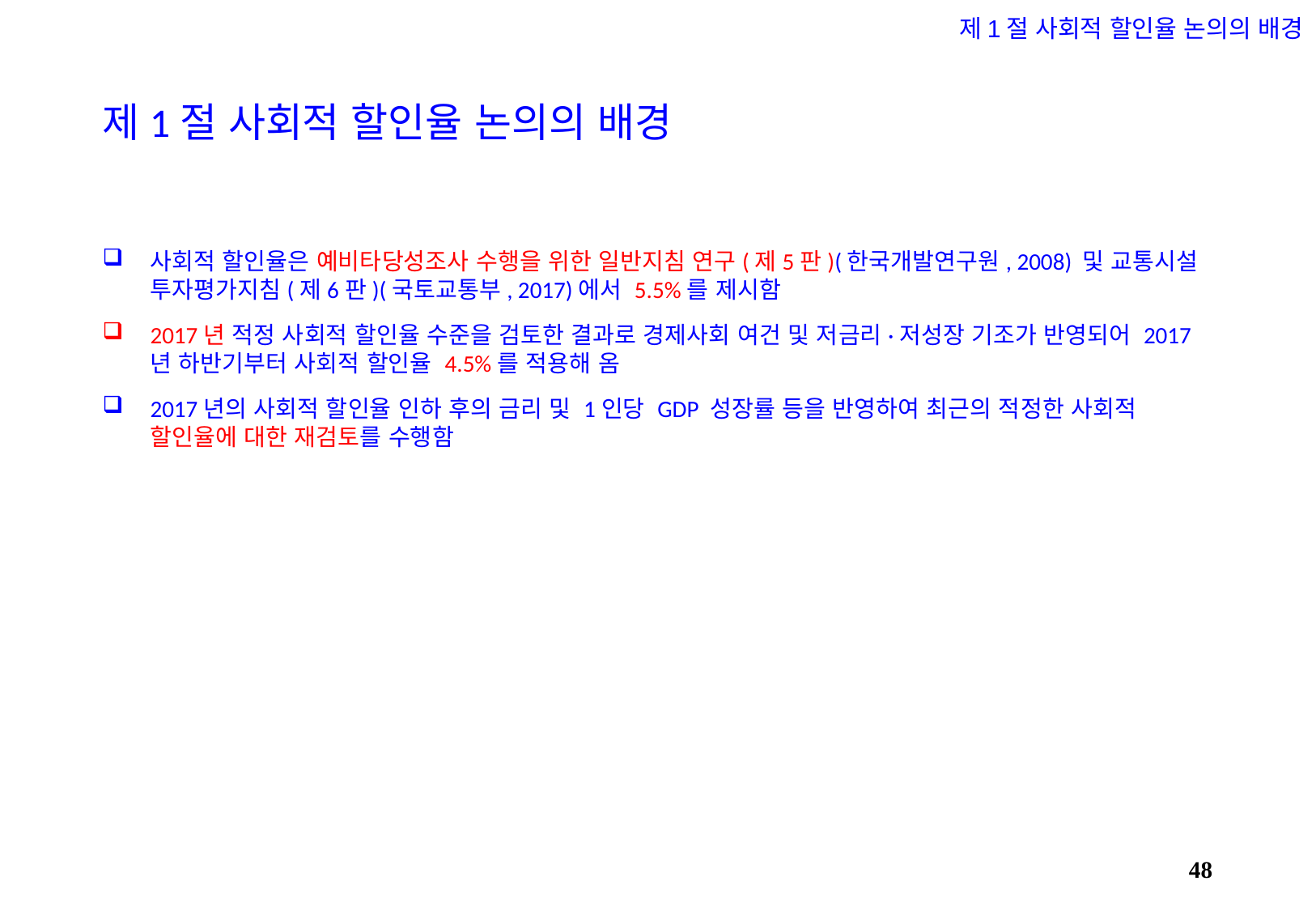

제1절 사회적 할인율 논의의 배경

# 제1절 사회적 할인율 논의의 배경
사회적 할인율은 예비타당성조사 수행을 위한 일반지침 연구(제5판)(한국개발연구원, 2008) 및 교통시설 투자평가지침(제6판)(국토교통부, 2017)에서 5.5%를 제시함
2017년 적정 사회적 할인율 수준을 검토한 결과로 경제사회 여건 및 저금리·저성장 기조가 반영되어 2017년 하반기부터 사회적 할인율 4.5%를 적용해 옴
2017년의 사회적 할인율 인하 후의 금리 및 1인당 GDP 성장률 등을 반영하여 최근의 적정한 사회적 할인율에 대한 재검토를 수행함
48